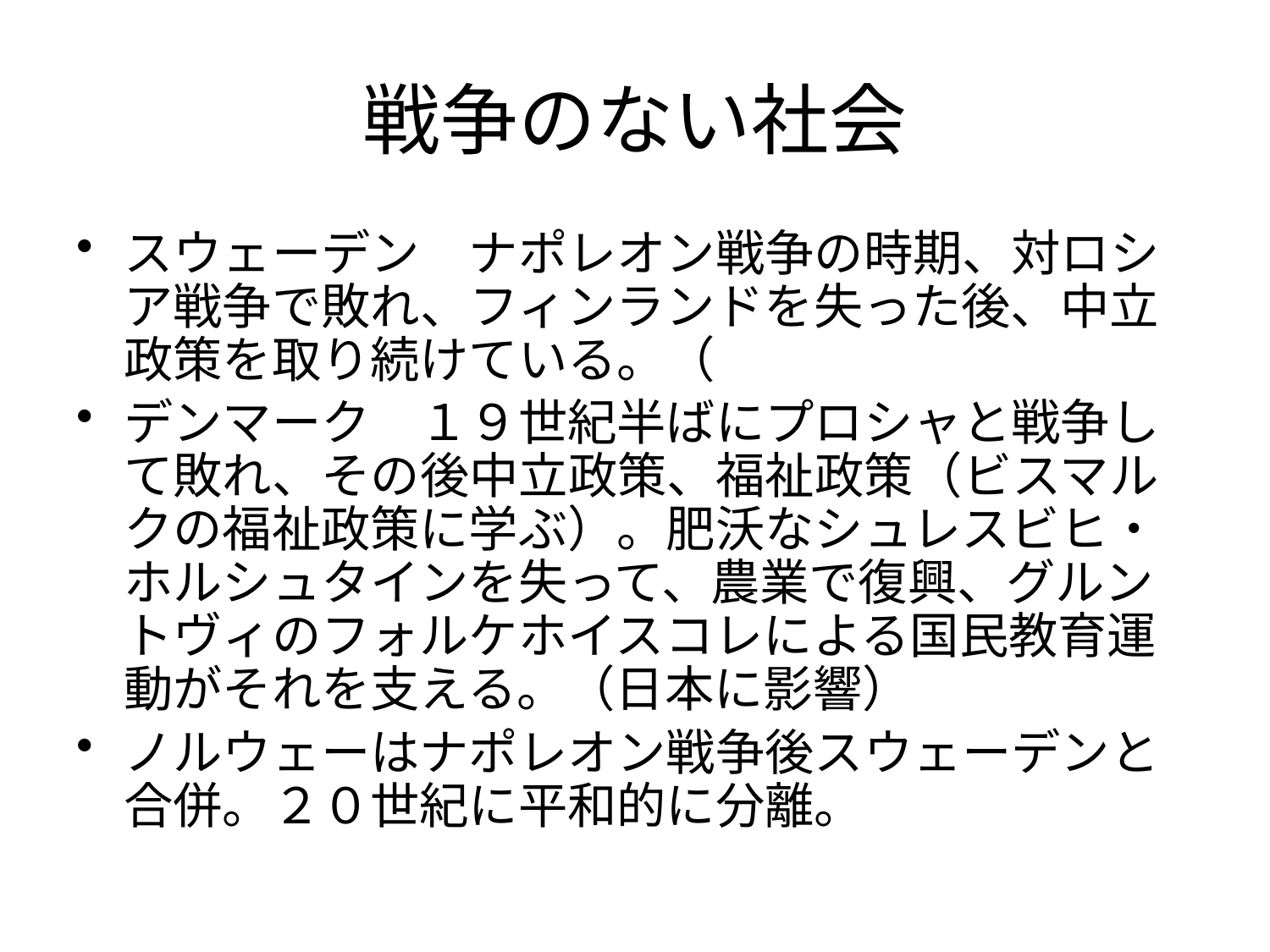

# 戦争のない社会
スウェーデン　ナポレオン戦争の時期、対ロシア戦争で敗れ、フィンランドを失った後、中立政策を取り続けている。（
デンマーク　１９世紀半ばにプロシャと戦争して敗れ、その後中立政策、福祉政策（ビスマルクの福祉政策に学ぶ）。肥沃なシュレスビヒ・ホルシュタインを失って、農業で復興、グルントヴィのフォルケホイスコレによる国民教育運動がそれを支える。（日本に影響）
ノルウェーはナポレオン戦争後スウェーデンと合併。２０世紀に平和的に分離。